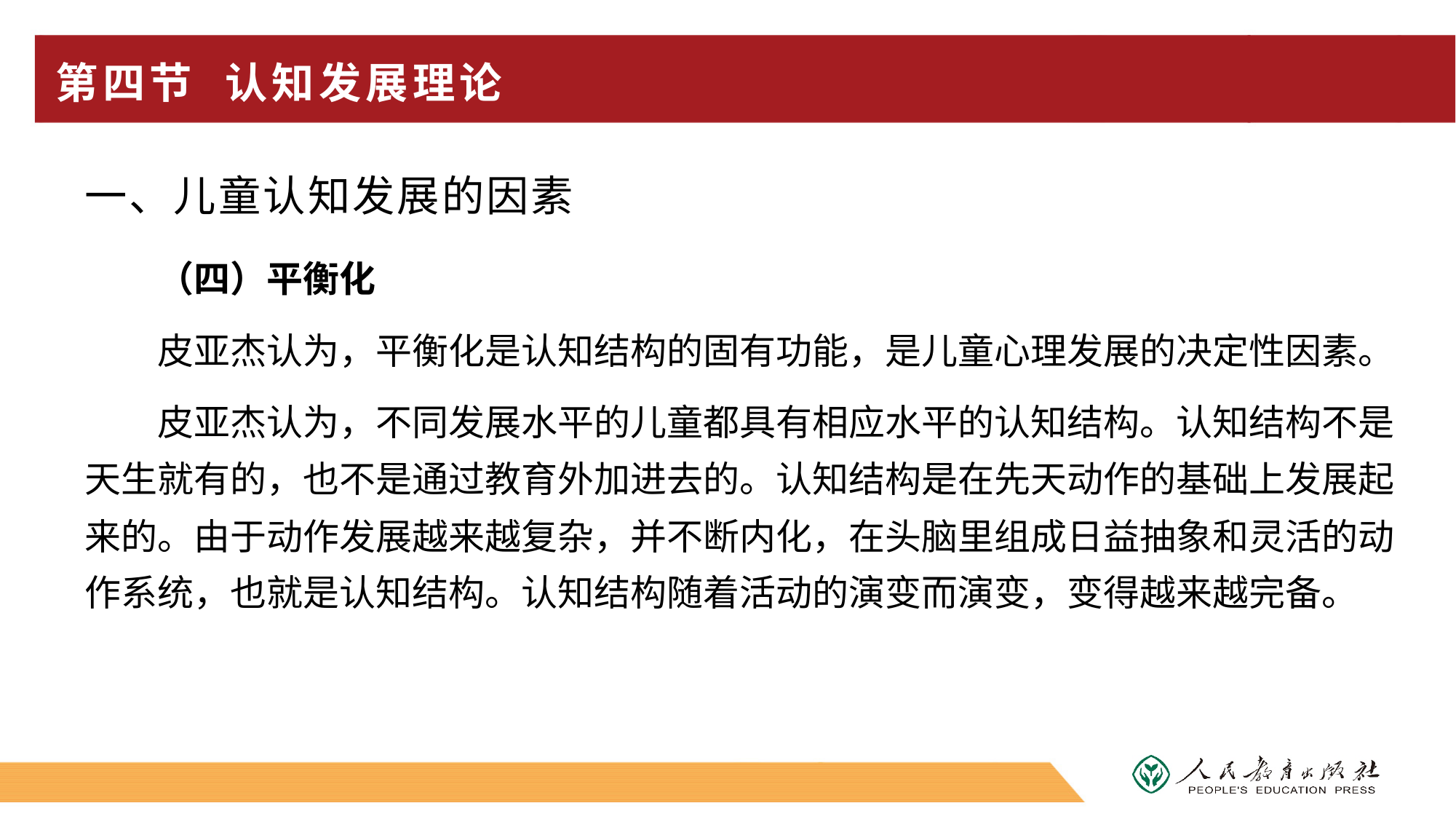

# 第四节  认知发展理论
一、儿童认知发展的因素
（四）平衡化
皮亚杰认为，平衡化是认知结构的固有功能，是儿童心理发展的决定性因素。
皮亚杰认为，不同发展水平的儿童都具有相应水平的认知结构。认知结构不是天生就有的，也不是通过教育外加进去的。认知结构是在先天动作的基础上发展起来的。由于动作发展越来越复杂，并不断内化，在头脑里组成日益抽象和灵活的动作系统，也就是认知结构。认知结构随着活动的演变而演变，变得越来越完备。